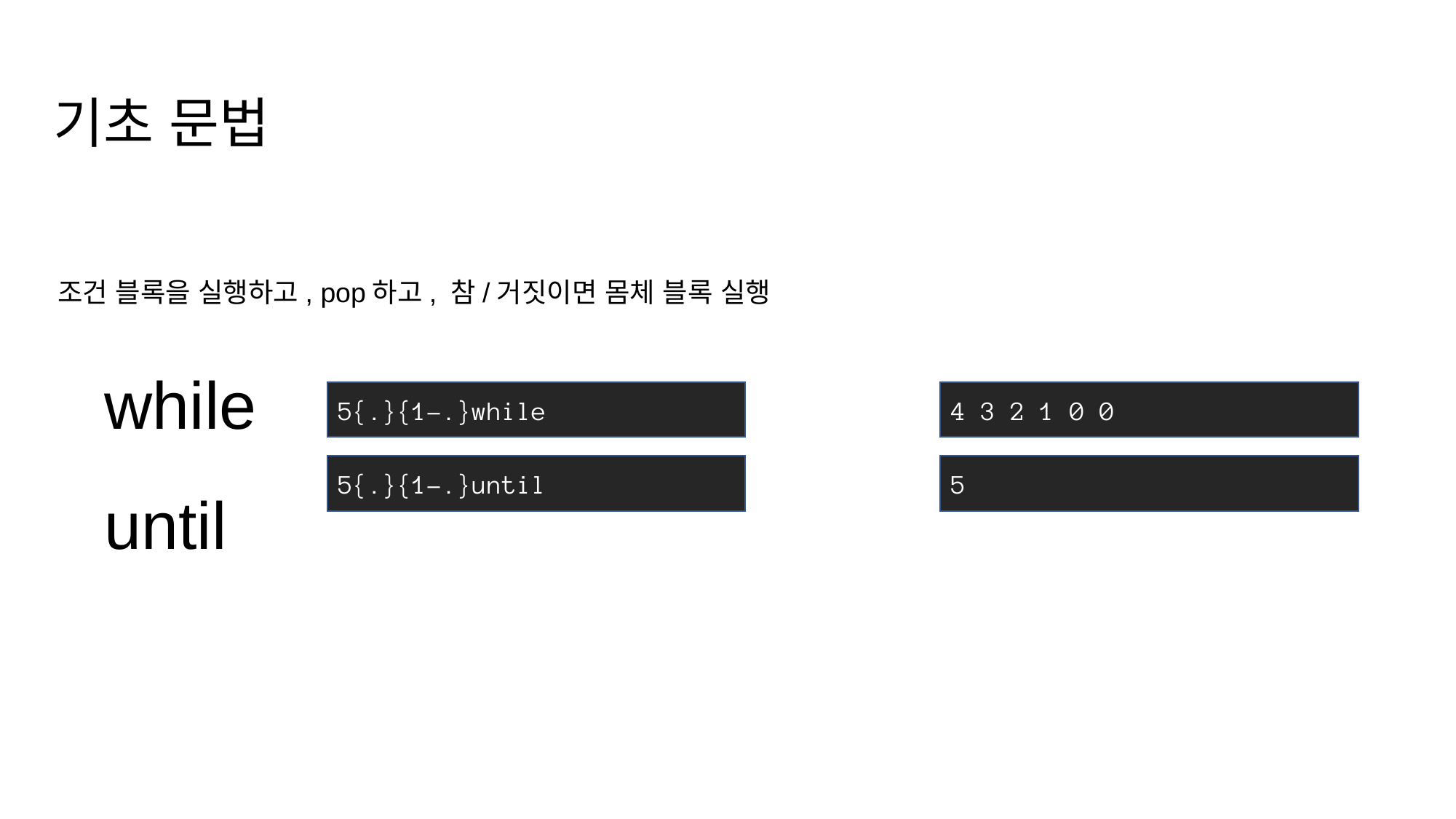

기초 문법
조건 블록을 실행하고, pop하고, 참/거짓이면 몸체 블록 실행
while
until
5{.}{1-.}while
4 3 2 1 0 0
5{.}{1-.}until
5